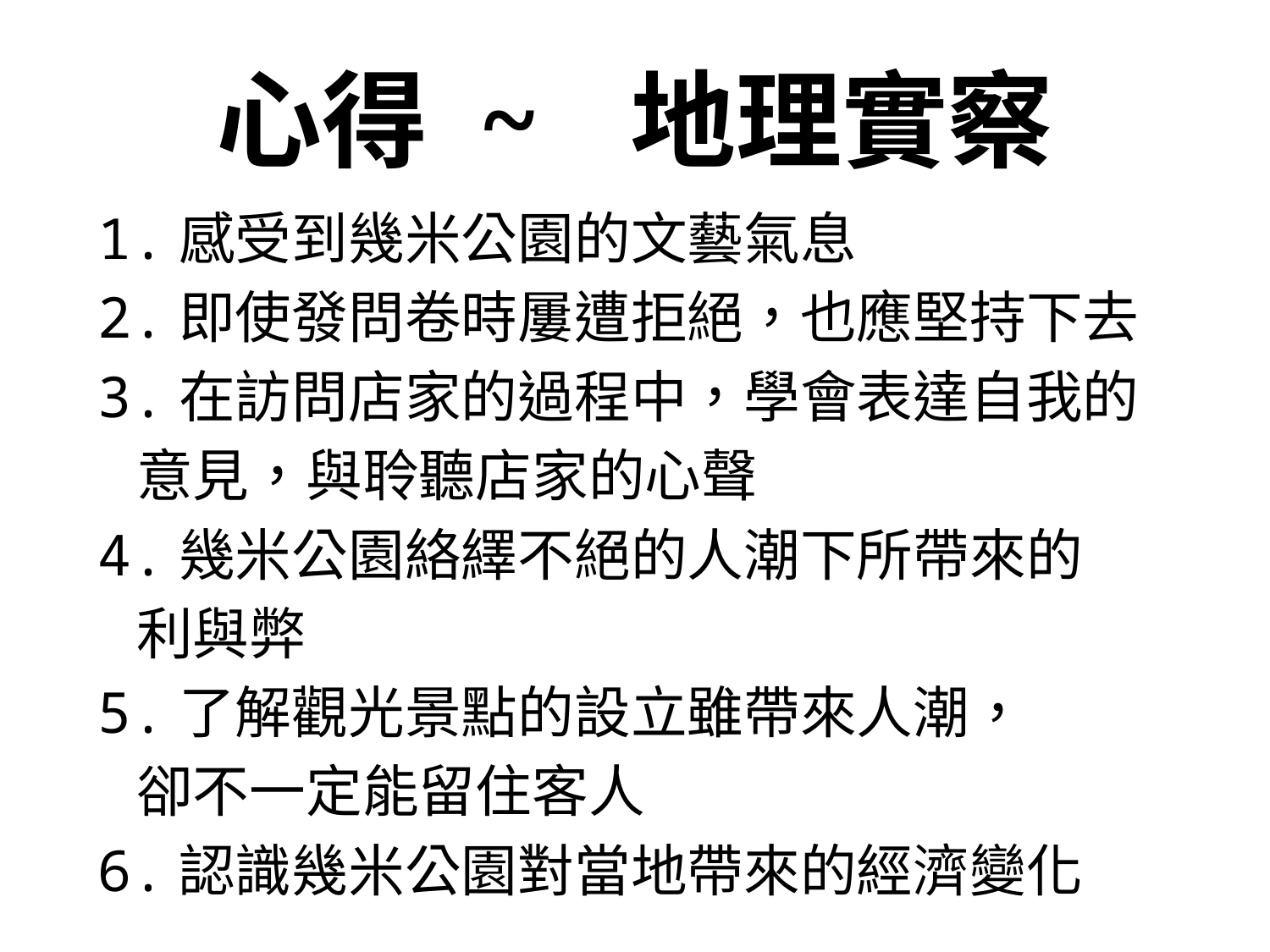

# 心得 ~ 地理實察
1.感受到幾米公園的文藝氣息
2.即使發問卷時屢遭拒絕，也應堅持下去
3.在訪問店家的過程中，學會表達自我的
  意見，與聆聽店家的心聲
4.幾米公園絡繹不絕的人潮下所帶來的
  利與弊
5.了解觀光景點的設立雖帶來人潮，
  卻不一定能留住客人
6.認識幾米公園對當地帶來的經濟變化